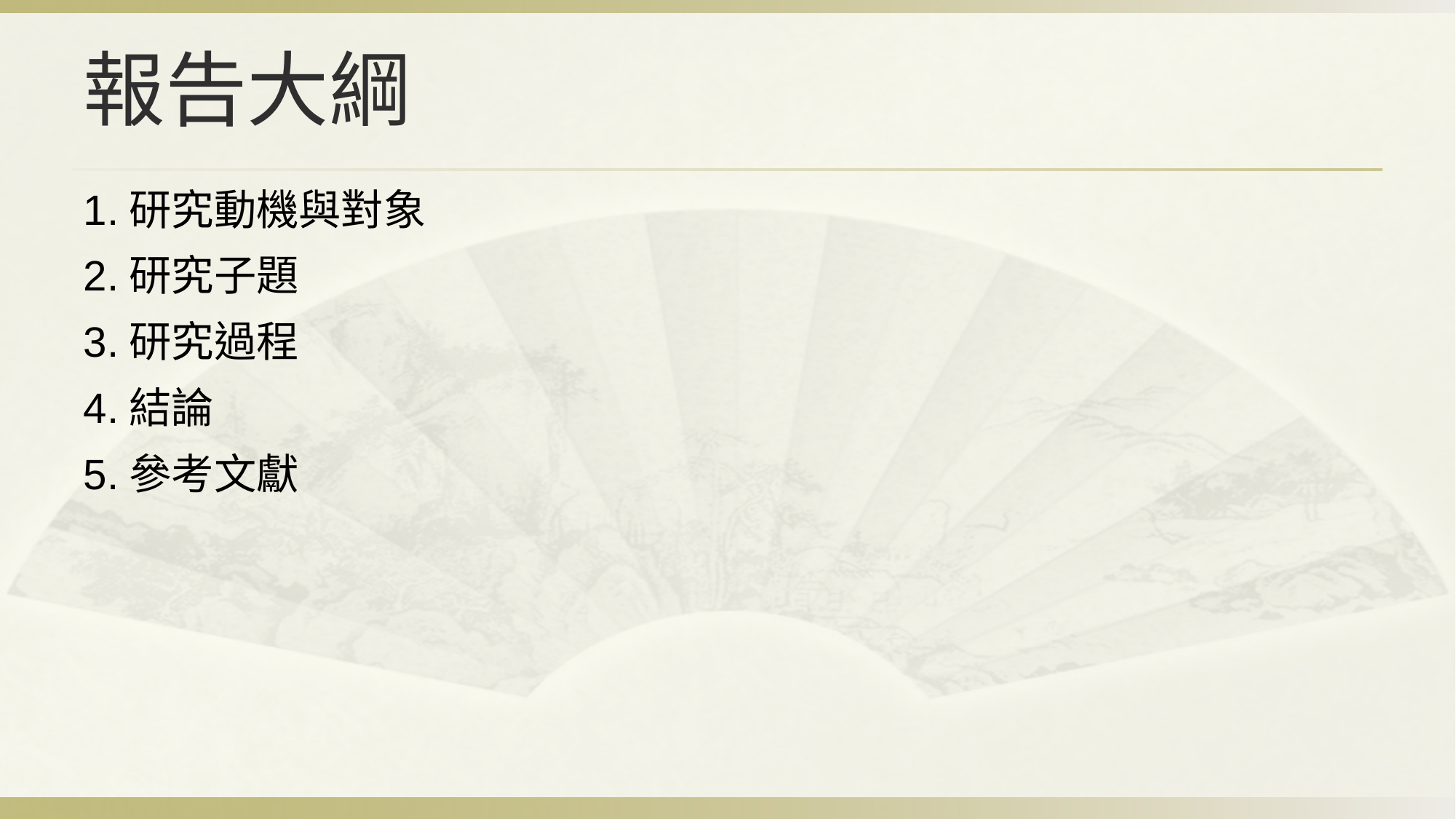

# 報告大綱
1.研究動機與對象
2.研究子題
3.研究過程
4.結論
5.參考文獻